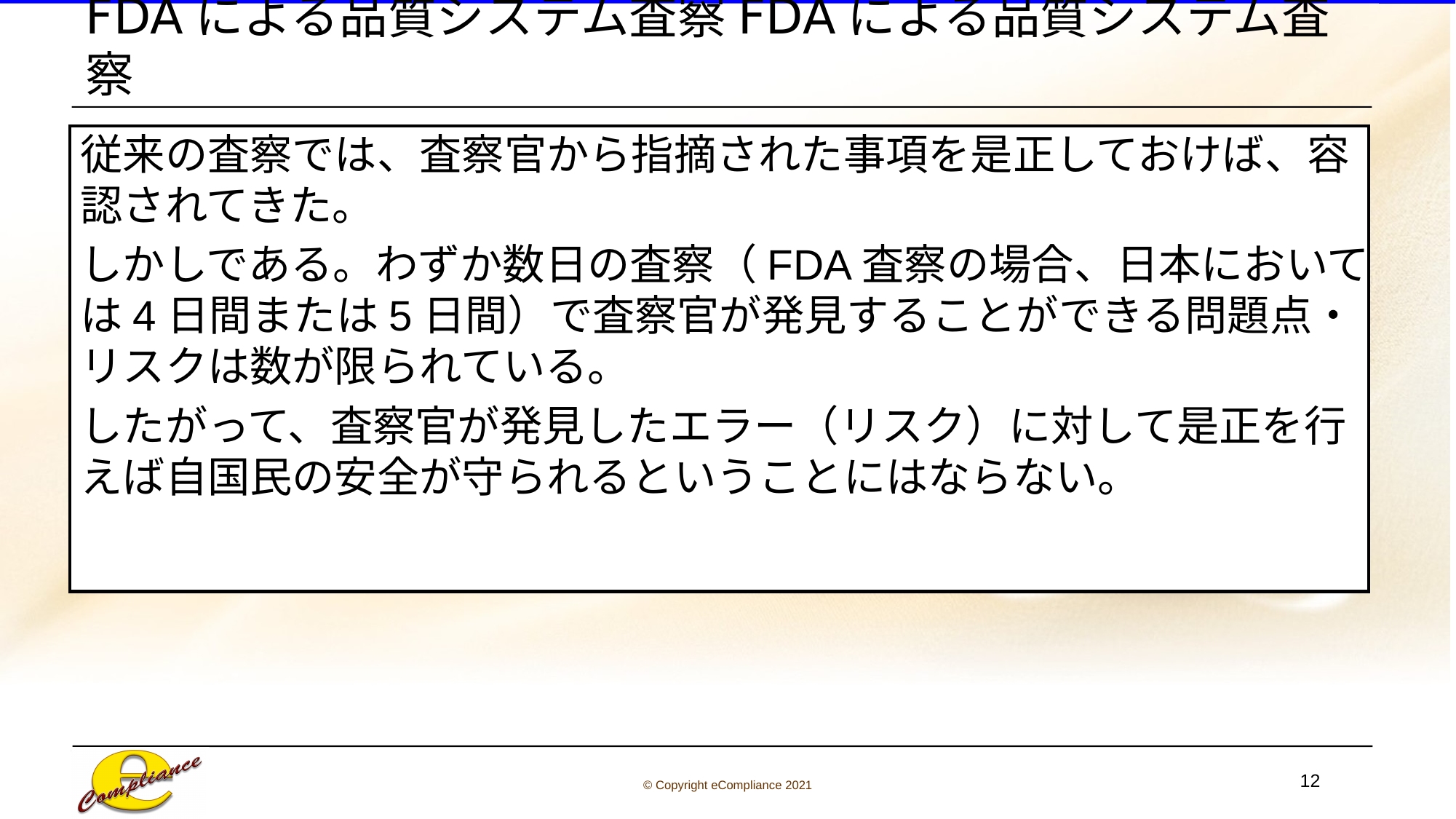

# FDAによる品質システム査察FDAによる品質システム査察
従来の査察では、査察官から指摘された事項を是正しておけば、容認されてきた。
しかしである。わずか数日の査察（FDA査察の場合、日本においては4日間または5日間）で査察官が発見することができる問題点・リスクは数が限られている。
したがって、査察官が発見したエラー（リスク）に対して是正を行えば自国民の安全が守られるということにはならない。